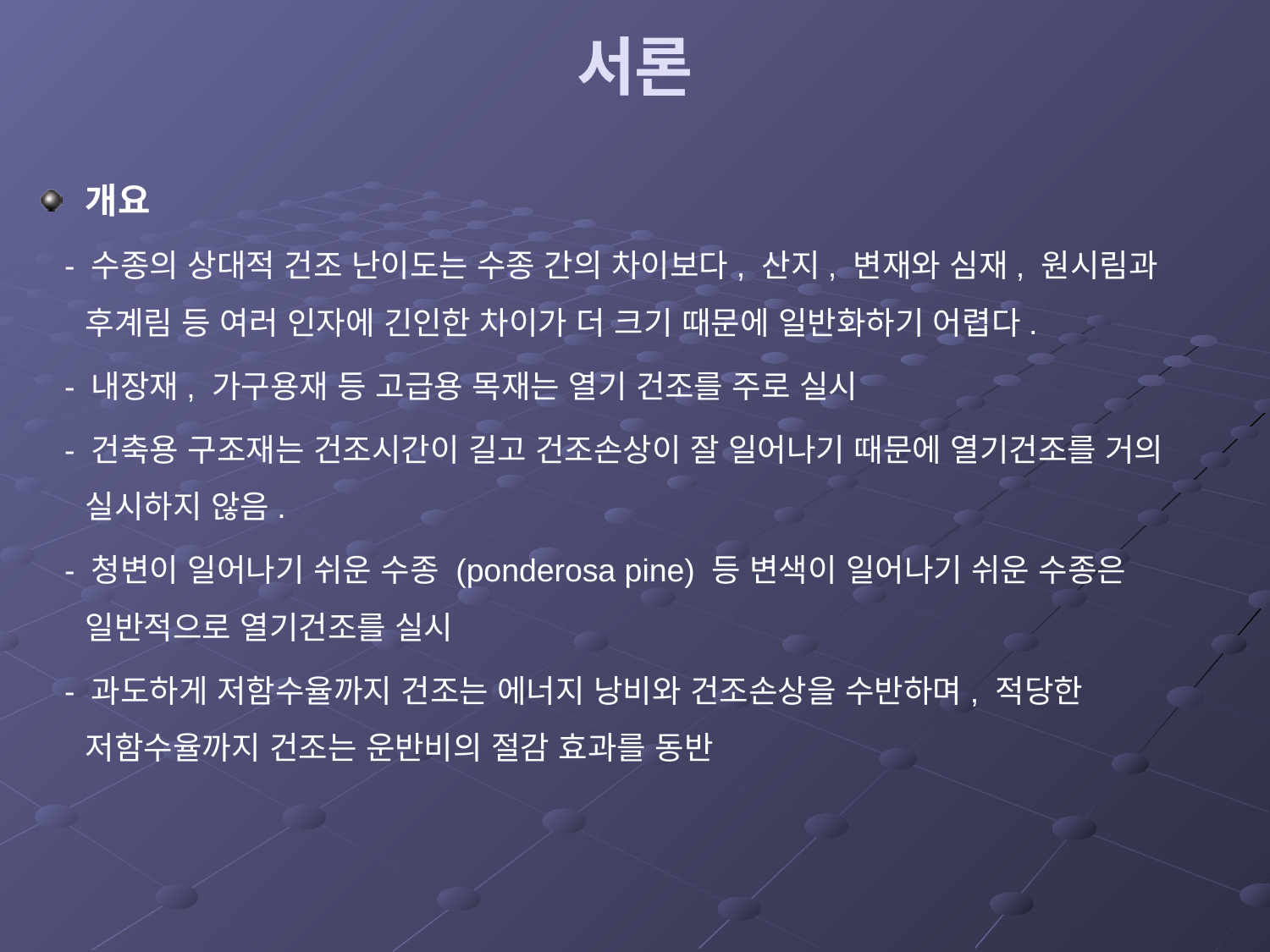

# 서론
개요
   - 수종의 상대적 건조 난이도는 수종 간의 차이보다, 산지, 변재와 심재, 원시림과 후계림 등 여러 인자에 긴인한 차이가 더 크기 때문에 일반화하기 어렵다.
   - 내장재, 가구용재 등 고급용 목재는 열기 건조를 주로 실시
   - 건축용 구조재는 건조시간이 길고 건조손상이 잘 일어나기 때문에 열기건조를 거의 실시하지 않음.
   - 청변이 일어나기 쉬운 수종 (ponderosa pine) 등 변색이 일어나기 쉬운 수종은 일반적으로 열기건조를 실시
   - 과도하게 저함수율까지 건조는 에너지 낭비와 건조손상을 수반하며, 적당한 저함수율까지 건조는 운반비의 절감 효과를 동반